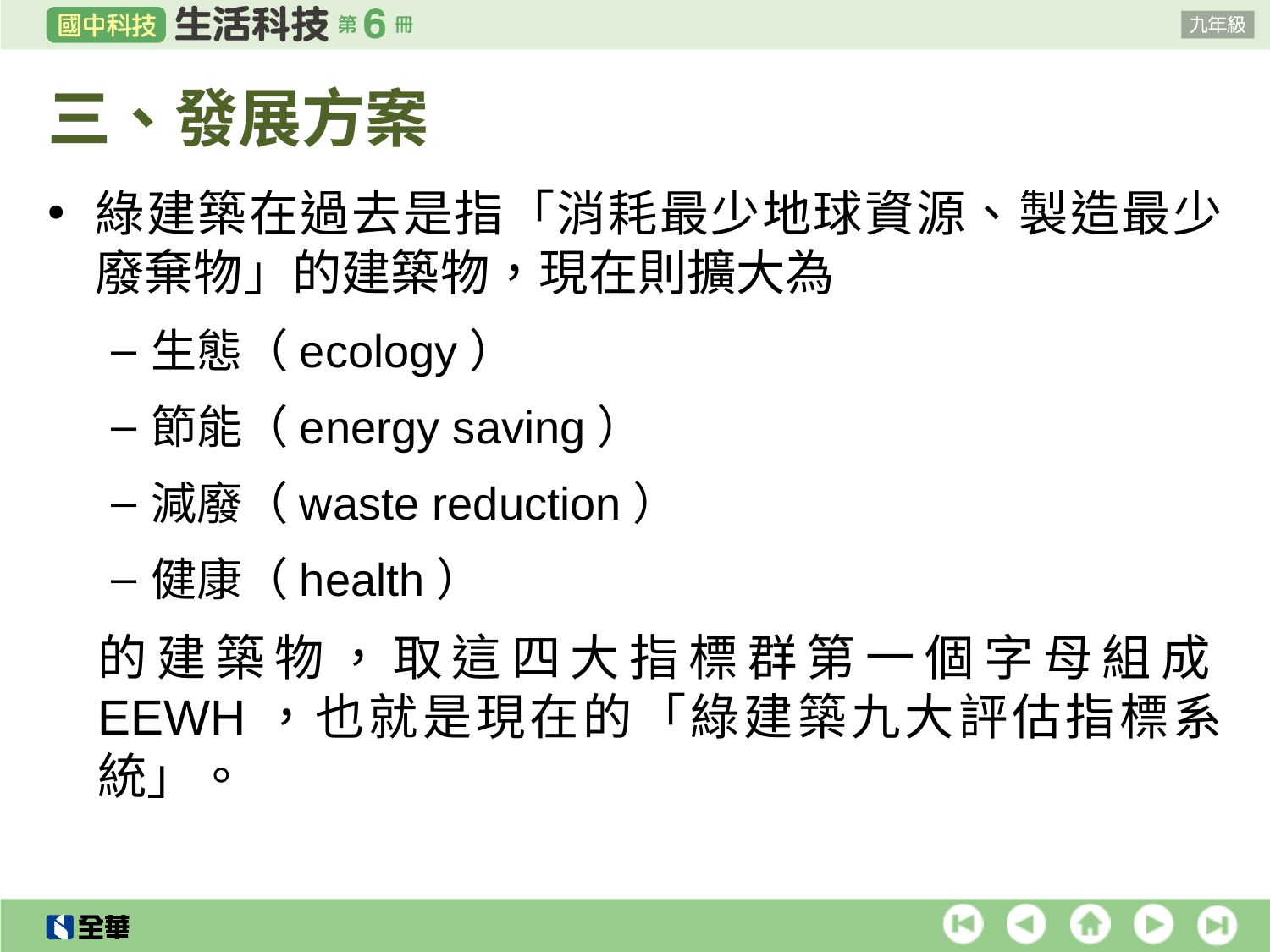

# 三、發展方案
綠建築在過去是指「消耗最少地球資源、製造最少廢棄物」的建築物，現在則擴大為
生態（ecology）
節能（energy saving）
減廢（waste reduction）
健康（health）
的建築物，取這四大指標群第一個字母組成EEWH，也就是現在的「綠建築九大評估指標系統」。